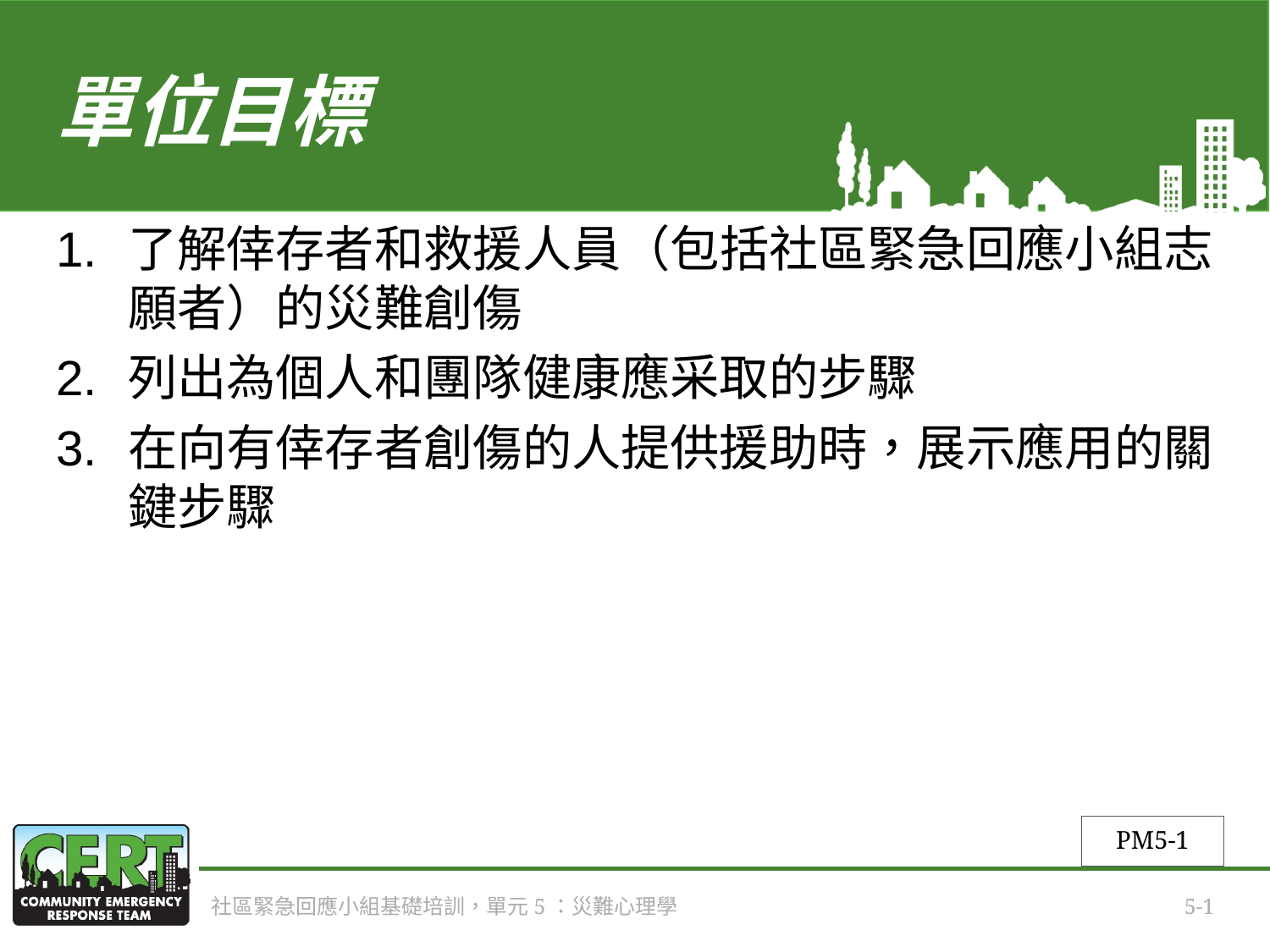

# 單位目標
了解倖存者和救援人員（包括社區緊急回應小組志願者）的災難創傷
列出為個人和團隊健康應采取的步驟
在向有倖存者創傷的人提供援助時，展示應用的關鍵步驟
PM5-1
社區緊急回應小組基礎培訓，單元5：災難心理學
5-1